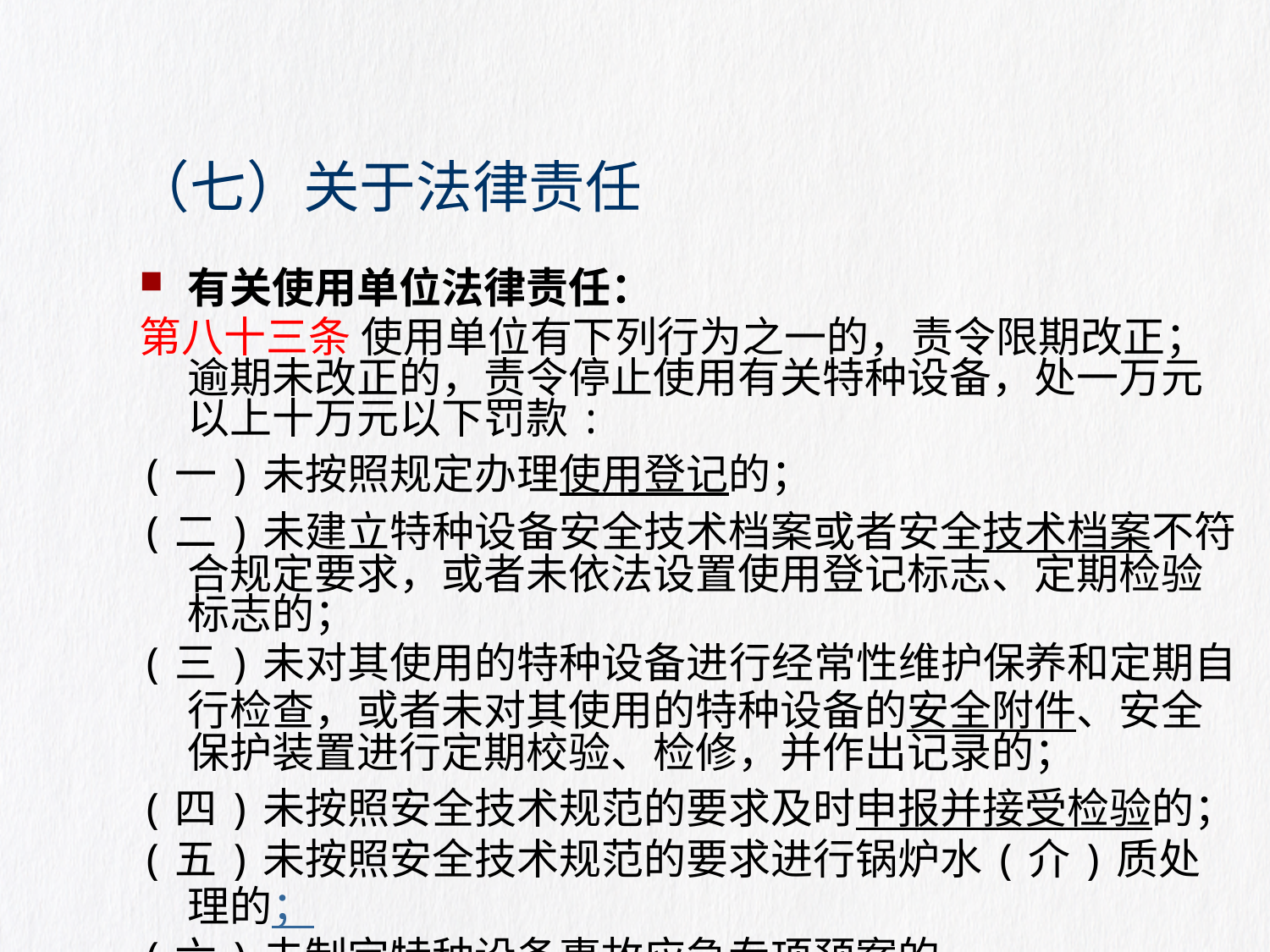

# （七）关于法律责任
有关使用单位法律责任：
第八十三条 使用单位有下列行为之一的，责令限期改正；逾期未改正的，责令停止使用有关特种设备，处一万元以上十万元以下罚款:
(一)未按照规定办理使用登记的；
(二)未建立特种设备安全技术档案或者安全技术档案不符合规定要求，或者未依法设置使用登记标志、定期检验标志的；
(三)未对其使用的特种设备进行经常性维护保养和定期自行检查，或者未对其使用的特种设备的安全附件、安全保护装置进行定期校验、检修，并作出记录的；
(四)未按照安全技术规范的要求及时申报并接受检验的；
(五)未按照安全技术规范的要求进行锅炉水(介)质处理的；
(六)未制定特种设备事故应急专项预案的。

63